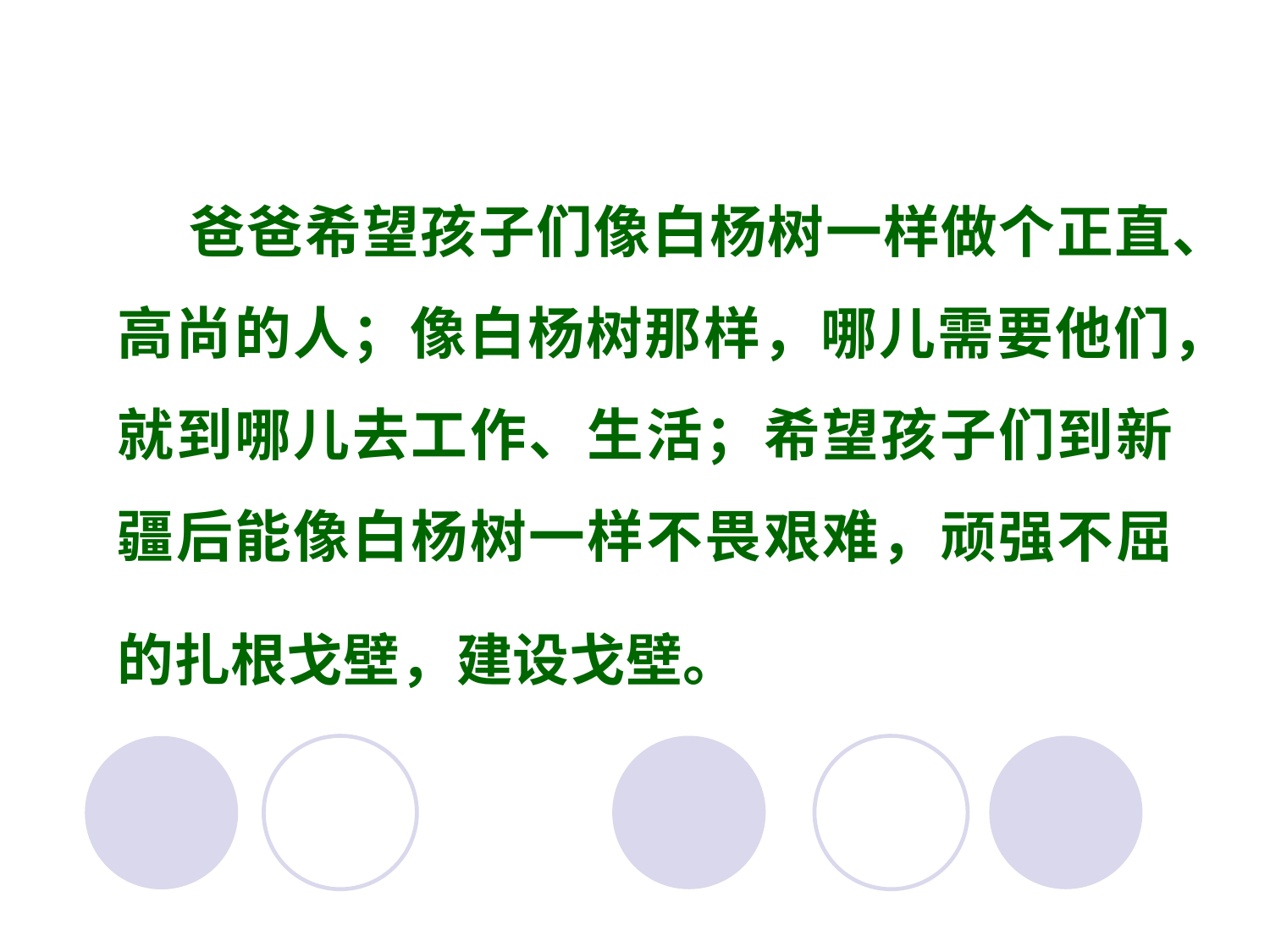

爸爸希望孩子们像白杨树一样做个正直、高尚的人；像白杨树那样，哪儿需要他们，就到哪儿去工作、生活；希望孩子们到新疆后能像白杨树一样不畏艰难，顽强不屈的扎根戈壁，建设戈壁。